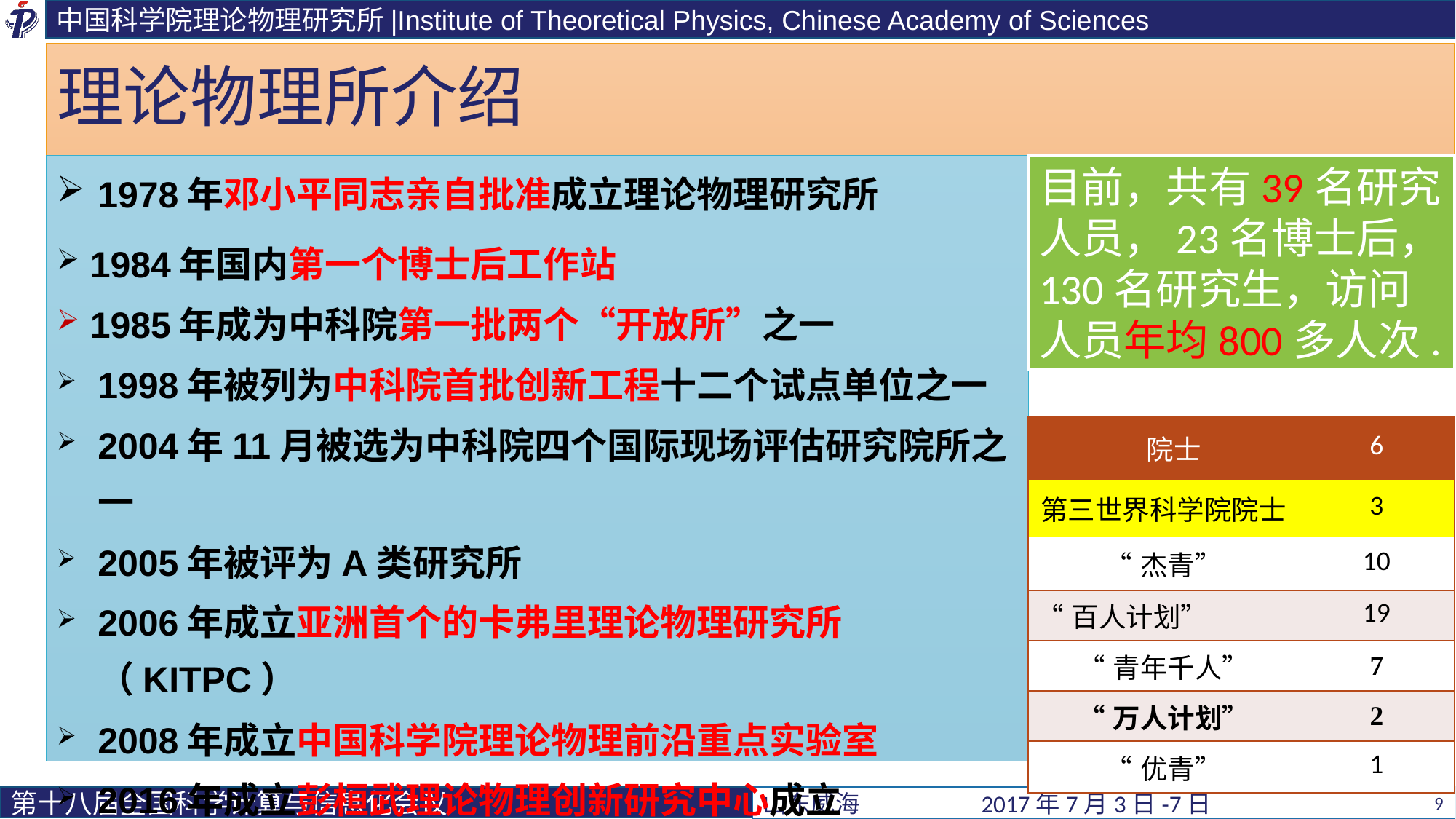

# 理论物理所介绍
1978年邓小平同志亲自批准成立理论物理研究所
 1984年国内第一个博士后工作站
 1985年成为中科院第一批两个“开放所”之一
1998年被列为中科院首批创新工程十二个试点单位之一
2004年11月被选为中科院四个国际现场评估研究院所之一
2005年被评为A类研究所
2006年成立亚洲首个的卡弗里理论物理研究所（KITPC）
2008年成立中国科学院理论物理前沿重点实验室
2016年成立彭桓武理论物理创新研究中心成立
目前，共有39名研究人员，23名博士后，130名研究生，访问人员年均800多人次.
| 院士 | 6 |
| --- | --- |
| 第三世界科学院院士 | 3 |
| “杰青” | 10 |
| “百人计划” | 19 |
| “青年千人” | 7 |
| “万人计划” | 2 |
| “优青” | 1 |
9